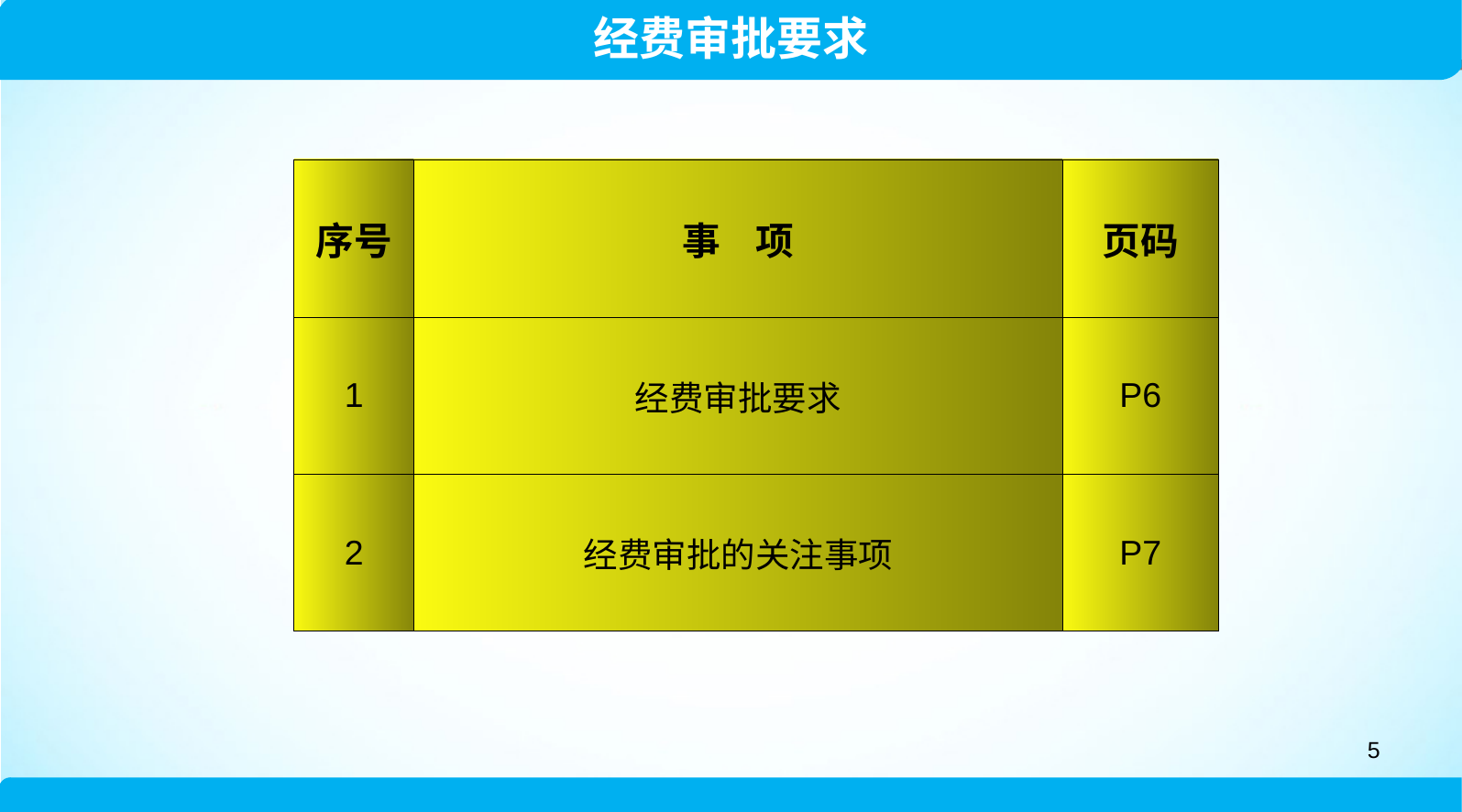

经费审批要求
| 序号 | 事 项 | 页码 |
| --- | --- | --- |
| 1 | 经费审批要求 | P6 |
| 2 | 经费审批的关注事项 | P7 |
5